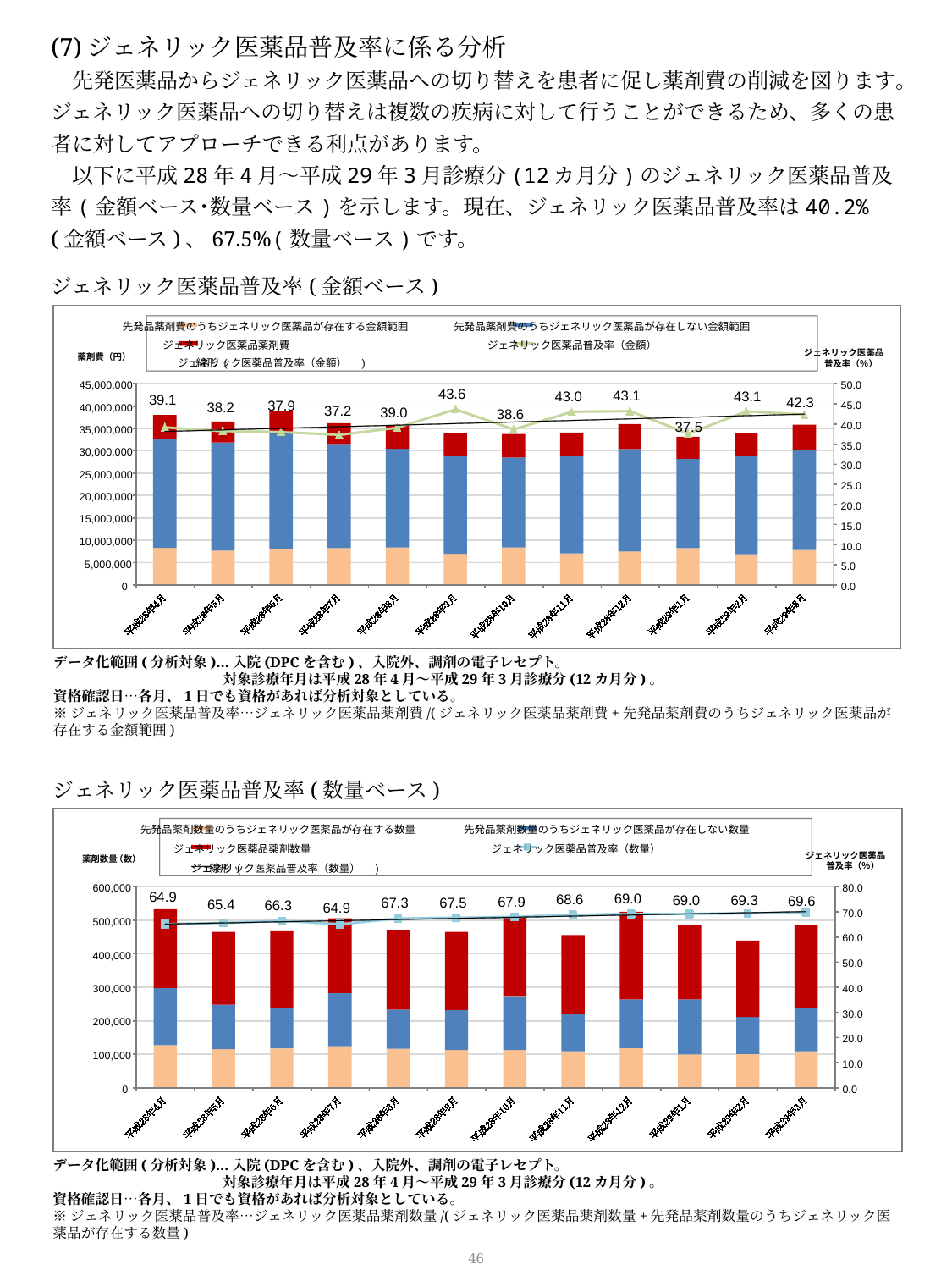

(7)ジェネリック医薬品普及率に係る分析
　先発医薬品からジェネリック医薬品への切り替えを患者に促し薬剤費の削減を図ります。ジェネリック医薬品への切り替えは複数の疾病に対して行うことができるため、多くの患者に対してアプローチできる利点があります。
　以下に平成28年4月～平成29年3月診療分(12カ月分)のジェネリック医薬品普及率(金額ベース･数量ベース)を示します。現在、ジェネリック医薬品普及率は40.2%(金額ベース)、67.5%(数量ベース)です。
ジェネリック医薬品普及率(金額ベース)

先発品薬剤費のうちジェネリック医薬品が存在する金額範囲
先発品薬剤費のうちジェネリック医薬品が存在しない金額範囲

ジェネリック医薬品薬剤費
ジェネリック医薬品普及率（金額）

ジェネリック医薬品
薬剤費（円）
線形
(
ジェネリック医薬品普及率（金額）
)
普及率（％）

45,000,000
50.0

43.6
43.1
43.0
43.1
39.1
42.3
37.9
38.2
45.0
40,000,000
37.2
39.0
38.6

37.5
40.0

35,000,000

35.0
30,000,000
30.0
25,000,000
25.0
20,000,000
20.0
15,000,000
15.0
10,000,000
10.0

5,000,000
5.0
0
0.0

データ化範囲(分析対象)…入院(DPCを含む)、入院外、調剤の電子レセプト。
　　　　　　　　　　　　対象診療年月は平成28年4月～平成29年3月診療分(12カ月分)。
資格確認日…各月、1日でも資格があれば分析対象としている。
※ジェネリック医薬品普及率…ジェネリック医薬品薬剤費/(ジェネリック医薬品薬剤費+先発品薬剤費のうちジェネリック医薬品が存在する金額範囲)
ジェネリック医薬品普及率(数量ベース)

先発品薬剤数量のうちジェネリック医薬品が存在する数量
先発品薬剤数量のうちジェネリック医薬品が存在しない数量

ジェネリック医薬品薬剤数量
ジェネリック医薬品普及率（数量）

ジェネリック医薬品
薬剤数量
（数）
普及率（％）
線形
(
ジェネリック医薬品普及率（数量）
)

600,000
80.0

64.9
69.0
68.6
69.0
69.3
69.6
67.9
67.5
67.3
65.4
66.3
64.9
70.0

500,000

60.0
400,000
50.0
300,000
40.0

30.0
200,000
20.0

100,000
10.0
0
0.0

データ化範囲(分析対象)…入院(DPCを含む)、入院外、調剤の電子レセプト。
　　　　　　　　　　　　対象診療年月は平成28年4月～平成29年3月診療分(12カ月分)。
資格確認日…各月、1日でも資格があれば分析対象としている。
※ジェネリック医薬品普及率…ジェネリック医薬品薬剤数量/(ジェネリック医薬品薬剤数量+先発品薬剤数量のうちジェネリック医薬品が存在する数量)
46